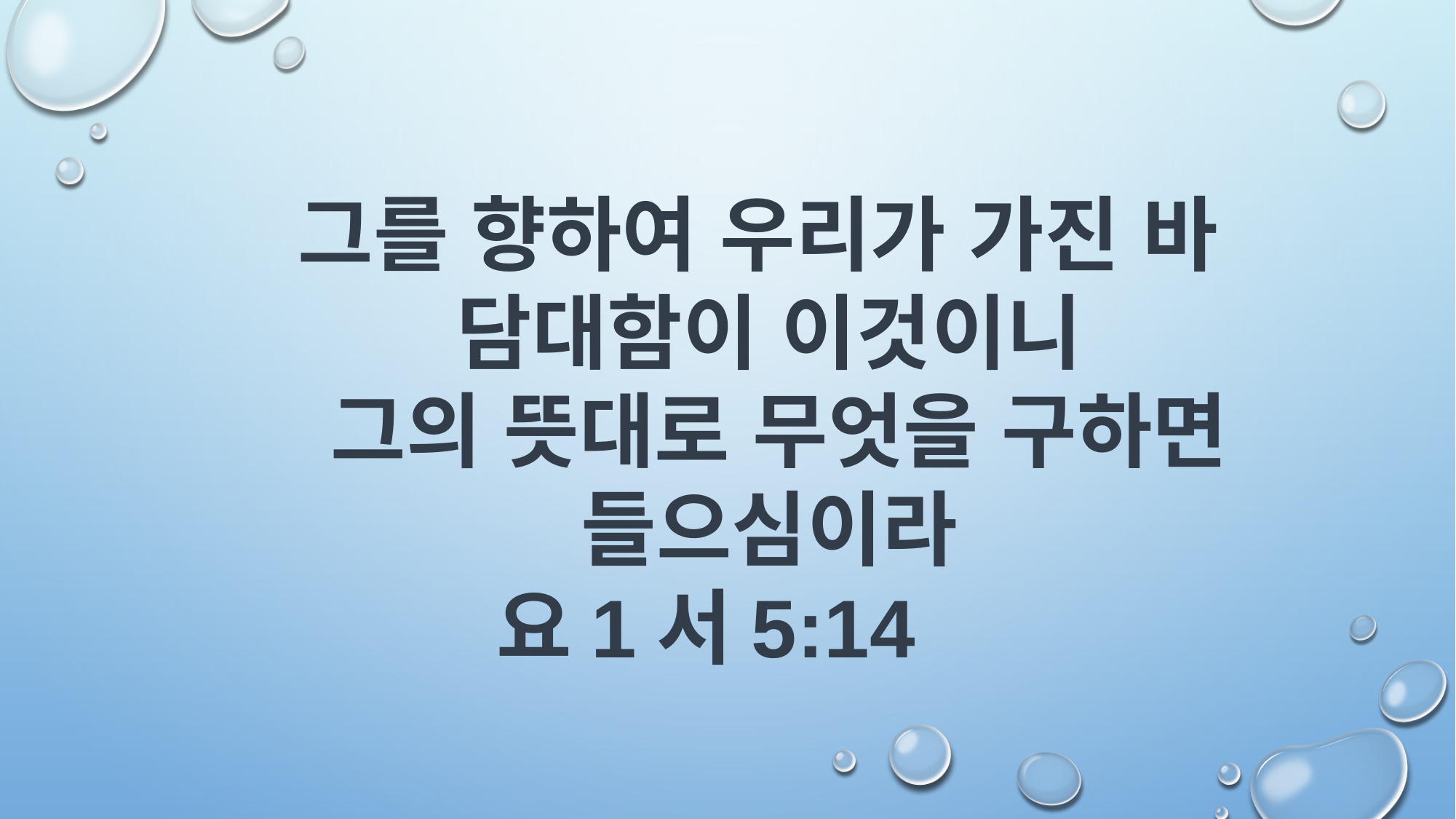

그를 향하여 우리가 가진 바
담대함이 이것이니
 그의 뜻대로 무엇을 구하면
들으심이라
요1서5:14